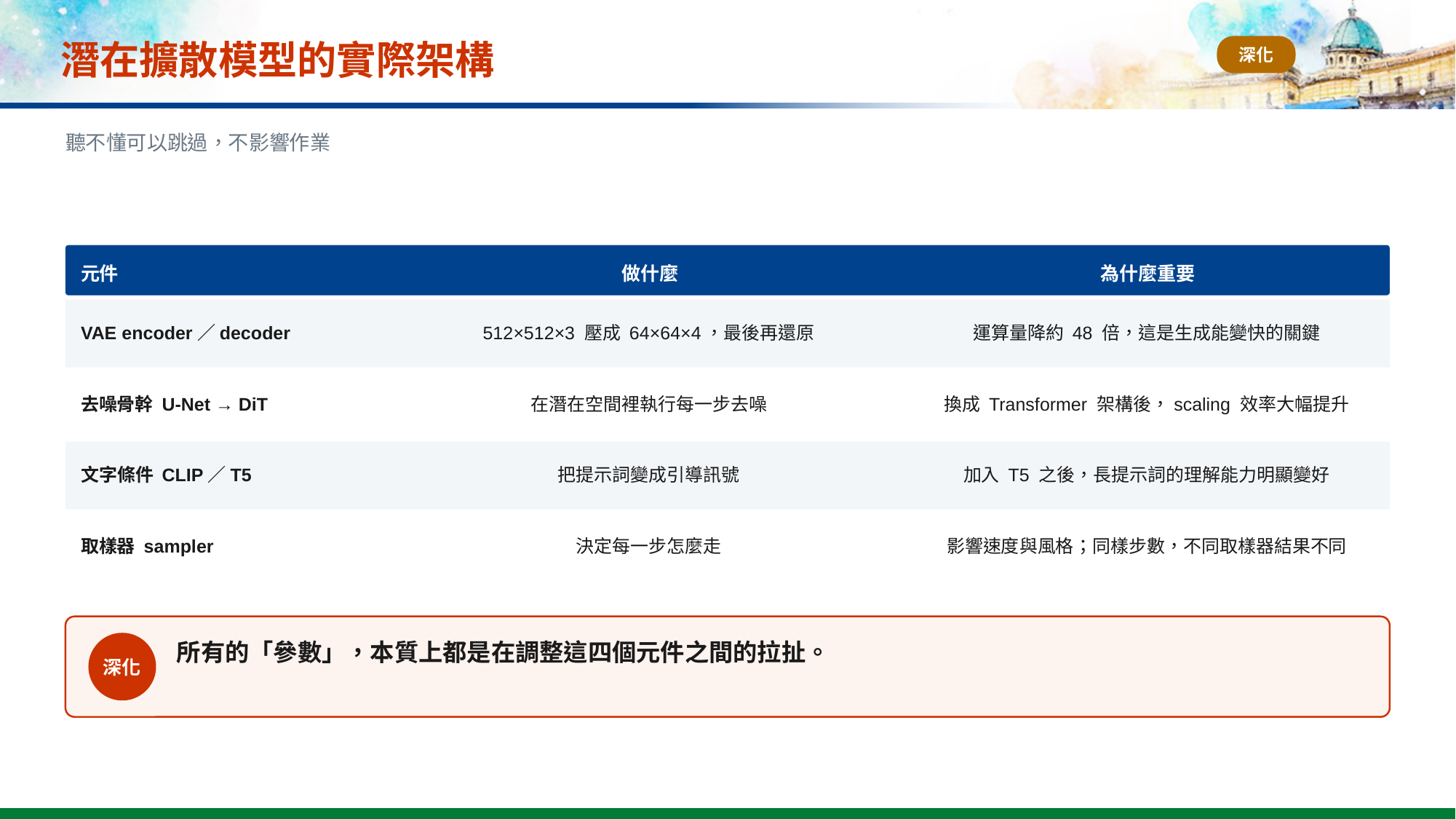

# 潛在擴散模型的實際架構
深化
聽不懂可以跳過，不影響作業

元件
做什麼
為什麼重要

VAE encoder／decoder
512×512×3 壓成 64×64×4，最後再還原
運算量降約 48 倍，這是生成能變快的關鍵
去噪骨幹 U-Net → DiT
在潛在空間裡執行每一步去噪
換成 Transformer 架構後，scaling 效率大幅提升

文字條件 CLIP／T5
把提示詞變成引導訊號
加入 T5 之後，長提示詞的理解能力明顯變好
取樣器 sampler
決定每一步怎麼走
影響速度與風格；同樣步數，不同取樣器結果不同

所有的「參數」，本質上都是在調整這四個元件之間的拉扯。
深化